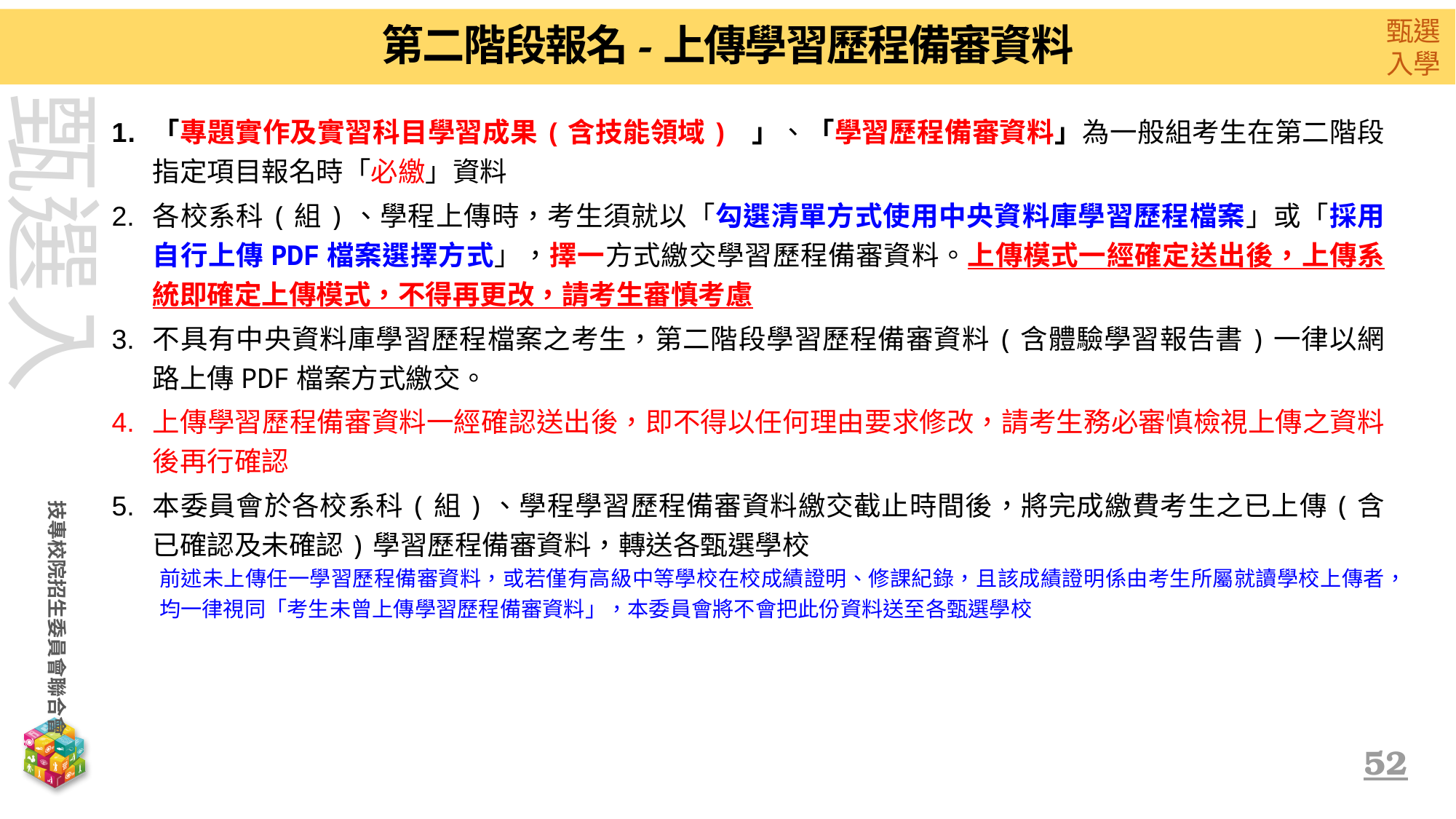

第二階段報名-上傳學習歷程備審資料
「專題實作及實習科目學習成果(含技能領域) 」、「學習歷程備審資料」為一般組考生在第二階段指定項目報名時「必繳」資料
各校系科(組)、學程上傳時，考生須就以「勾選清單方式使用中央資料庫學習歷程檔案」或「採用自行上傳PDF檔案選擇方式」，擇一方式繳交學習歷程備審資料。上傳模式一經確定送出後，上傳系統即確定上傳模式，不得再更改，請考生審慎考慮
不具有中央資料庫學習歷程檔案之考生，第二階段學習歷程備審資料(含體驗學習報告書)一律以網路上傳PDF檔案方式繳交。
上傳學習歷程備審資料一經確認送出後，即不得以任何理由要求修改，請考生務必審慎檢視上傳之資料後再行確認
本委員會於各校系科(組)、學程學習歷程備審資料繳交截止時間後，將完成繳費考生之已上傳(含已確認及未確認)學習歷程備審資料，轉送各甄選學校
前述未上傳任一學習歷程備審資料，或若僅有高級中等學校在校成績證明、修課紀錄，且該成績證明係由考生所屬就讀學校上傳者，均一律視同「考生未曾上傳學習歷程備審資料」，本委員會將不會把此份資料送至各甄選學校
52